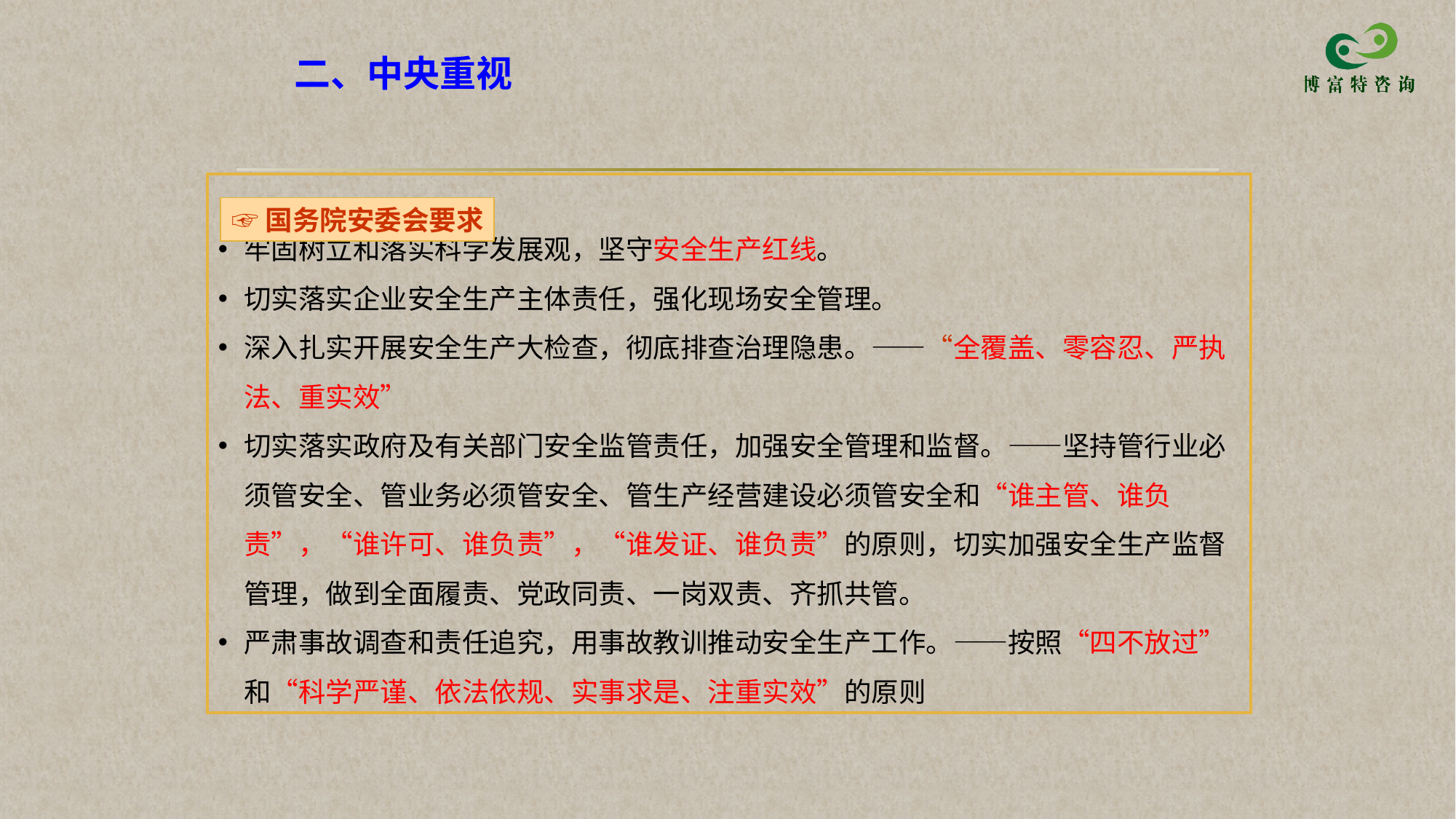

二、中央重视

牢固树立和落实科学发展观，坚守安全生产红线。
切实落实企业安全生产主体责任，强化现场安全管理。
深入扎实开展安全生产大检查，彻底排查治理隐患。——“全覆盖、零容忍、严执法、重实效”
切实落实政府及有关部门安全监管责任，加强安全管理和监督。——坚持管行业必须管安全、管业务必须管安全、管生产经营建设必须管安全和“谁主管、谁负责”，“谁许可、谁负责”，“谁发证、谁负责”的原则，切实加强安全生产监督管理，做到全面履责、党政同责、一岗双责、齐抓共管。
严肃事故调查和责任追究，用事故教训推动安全生产工作。——按照“四不放过”和“科学严谨、依法依规、实事求是、注重实效”的原则
☞国务院安委会要求